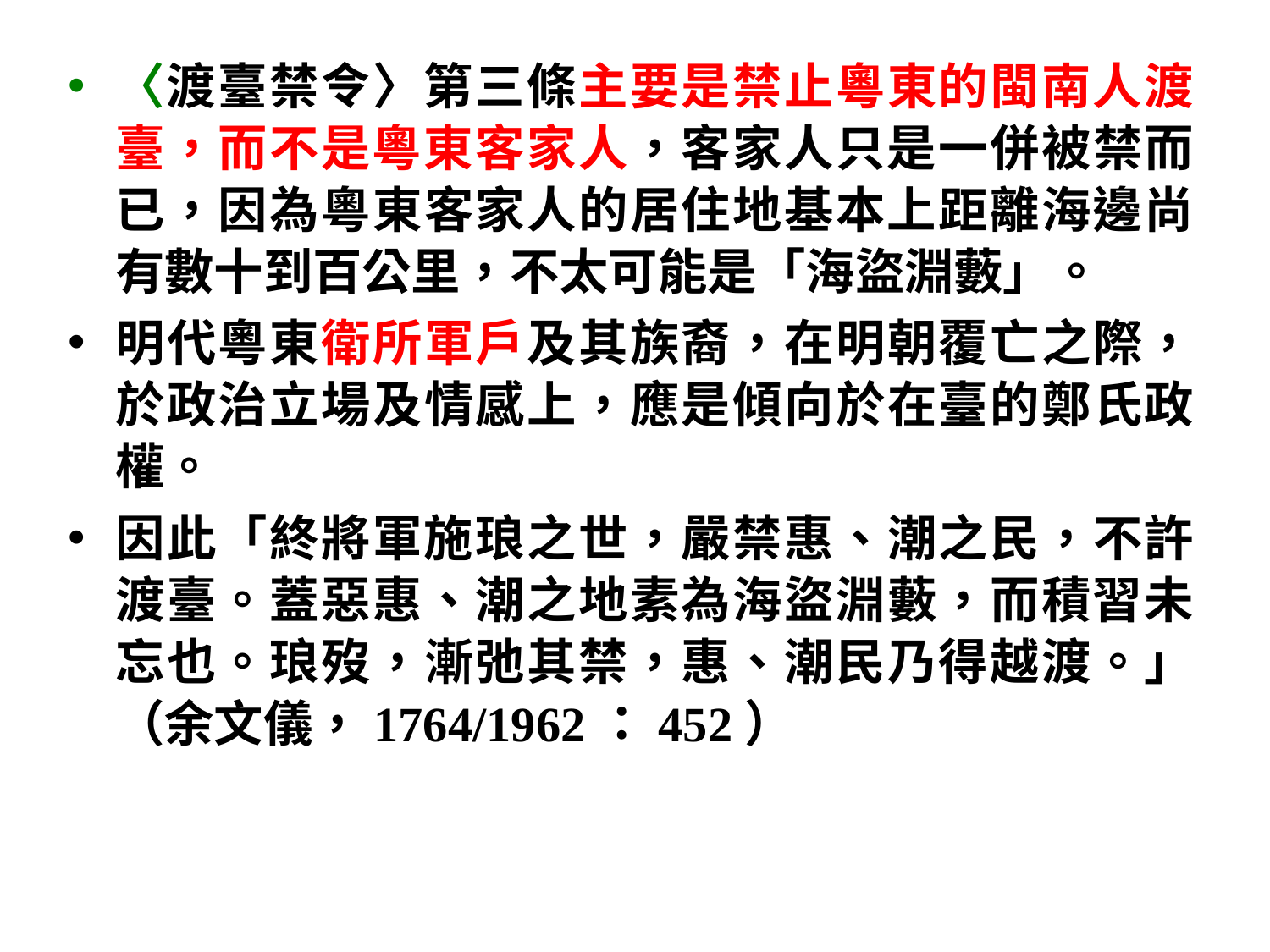

〈渡臺禁令〉第三條主要是禁止粵東的閩南人渡臺，而不是粵東客家人，客家人只是一併被禁而已，因為粵東客家人的居住地基本上距離海邊尚有數十到百公里，不太可能是「海盜淵藪」。
明代粵東衛所軍戶及其族裔，在明朝覆亡之際，於政治立場及情感上，應是傾向於在臺的鄭氏政權。
因此「終將軍施琅之世，嚴禁惠、潮之民，不許渡臺。蓋惡惠、潮之地素為海盜淵藪，而積習未忘也。琅歿，漸弛其禁，惠、潮民乃得越渡。」（余文儀，1764/1962：452）